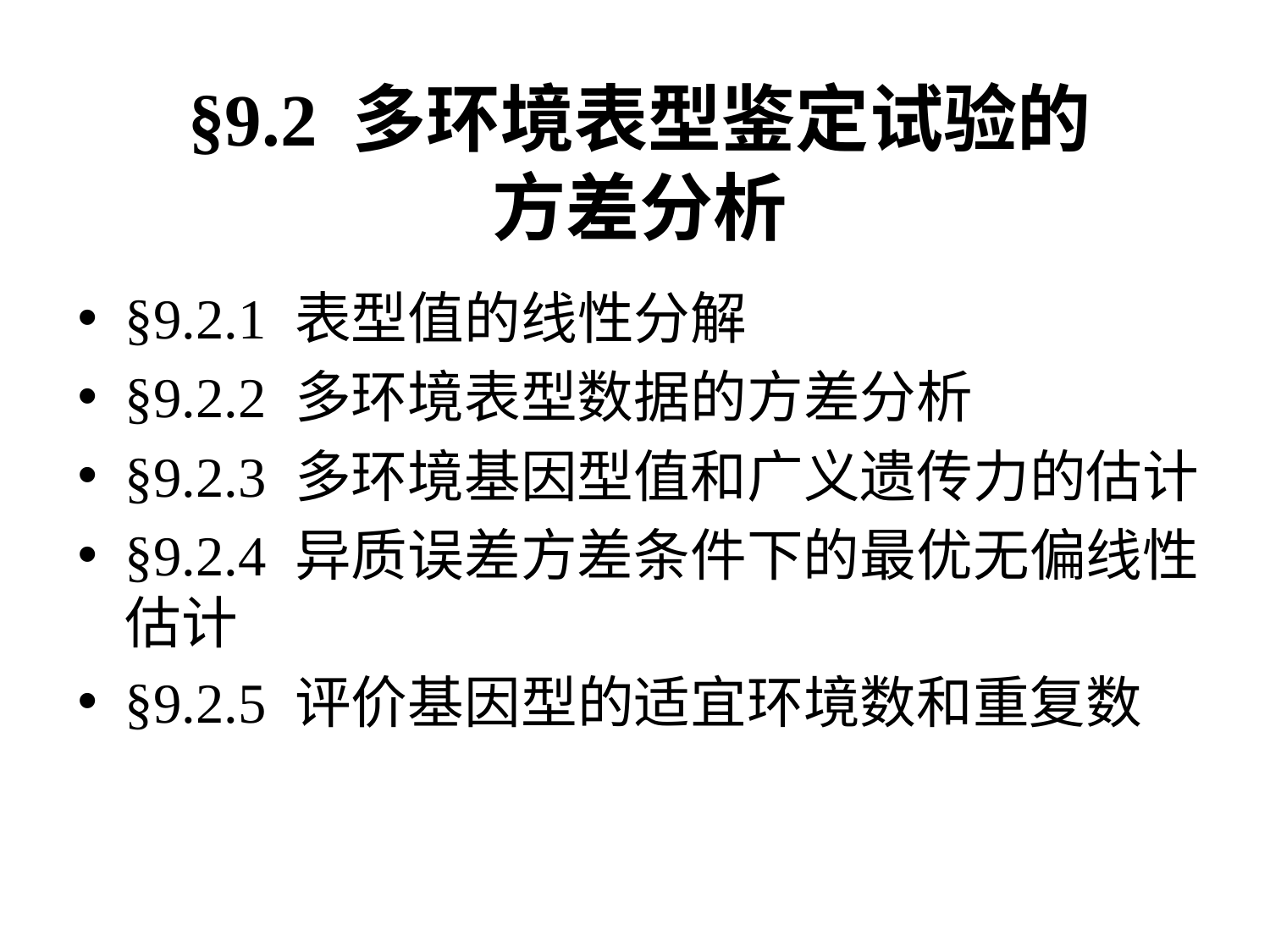

# §9.2 多环境表型鉴定试验的方差分析
§9.2.1 表型值的线性分解
§9.2.2 多环境表型数据的方差分析
§9.2.3 多环境基因型值和广义遗传力的估计
§9.2.4 异质误差方差条件下的最优无偏线性估计
§9.2.5 评价基因型的适宜环境数和重复数